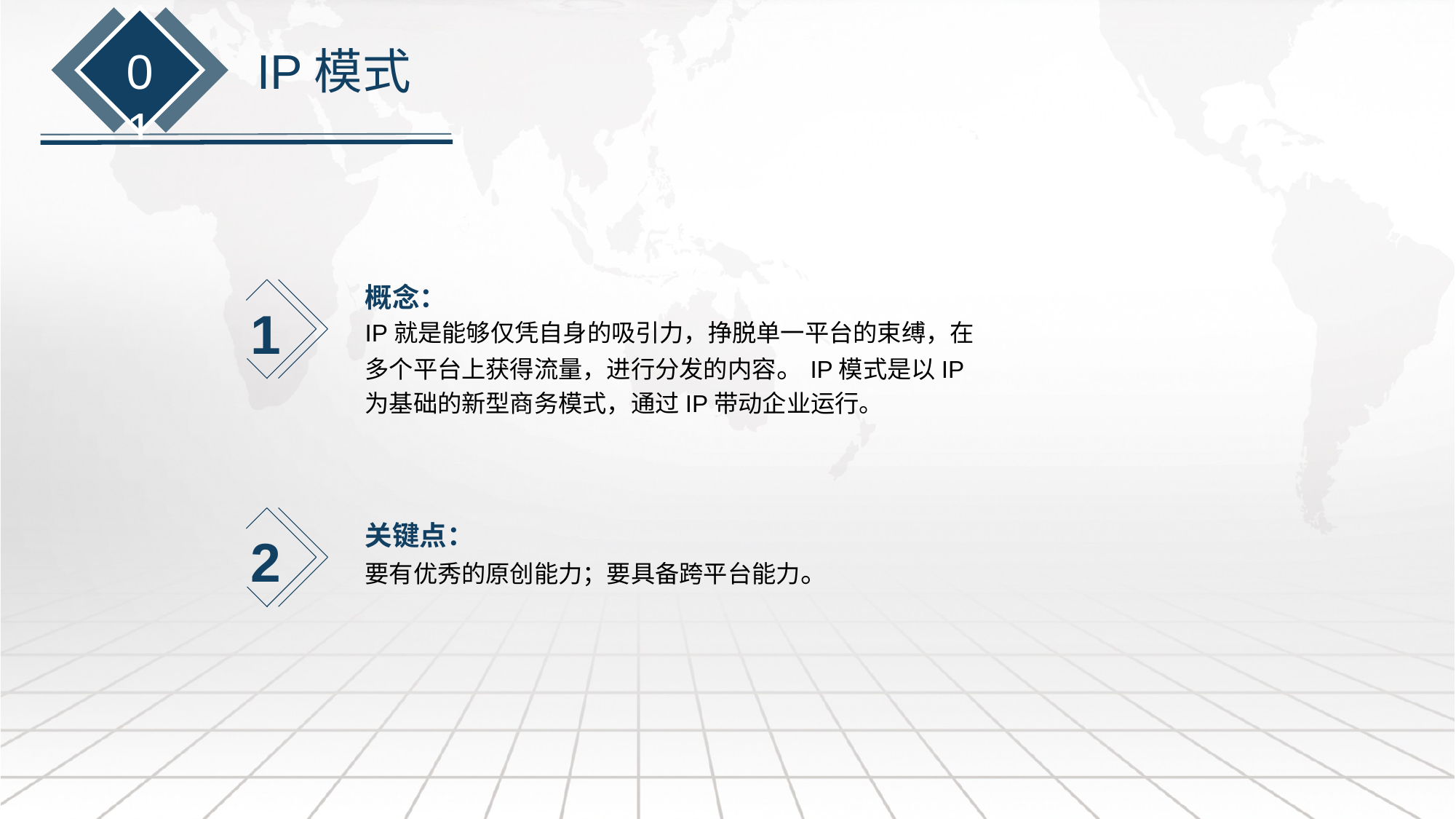

01
IP模式
1
概念：
IP就是能够仅凭自身的吸引力，挣脱单一平台的束缚，在多个平台上获得流量，进行分发的内容。IP模式是以IP为基础的新型商务模式，通过IP带动企业运行。
2
关键点：
要有优秀的原创能力；要具备跨平台能力。